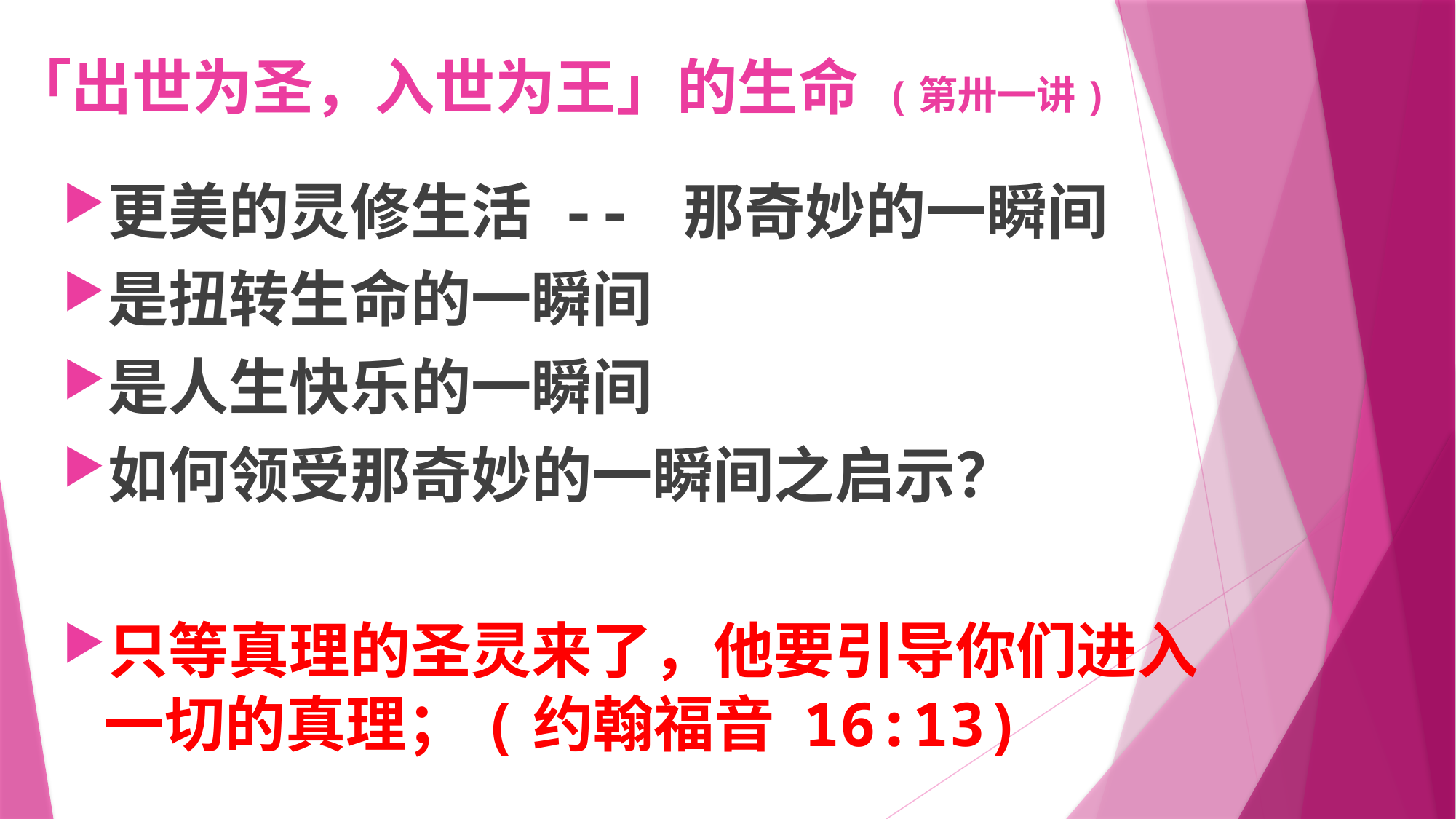

# 「出世为圣，入世为王」的生命 (第卅一讲)
更美的灵修生活 -- 那奇妙的一瞬间
是扭转生命的一瞬间
是人生快乐的一瞬间
如何领受那奇妙的一瞬间之启示？

只等真理的圣灵来了，他要引导你们进入一切的真理；(约翰福音 16:13)